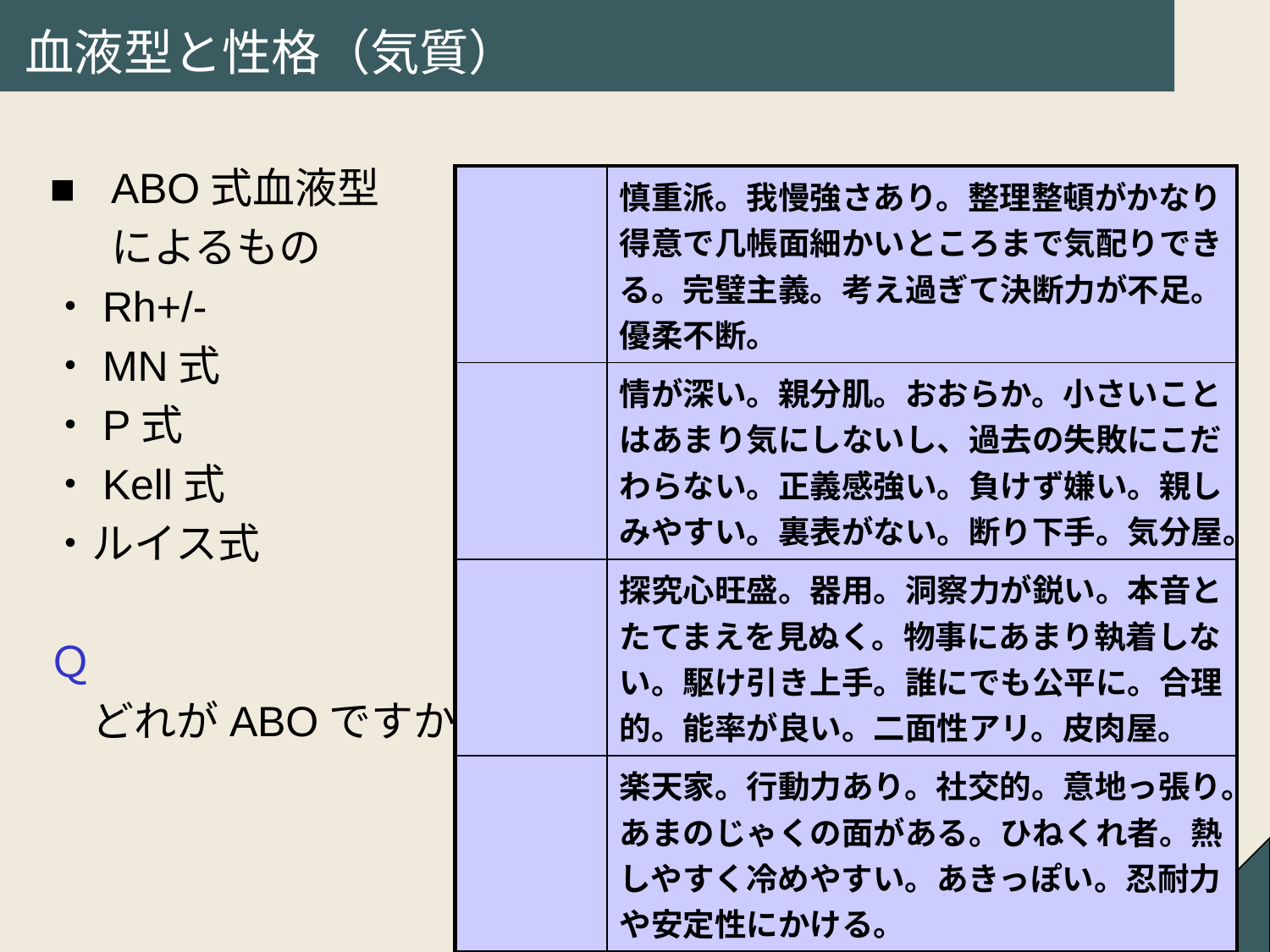

# 血液型と性格（気質）
■	ABO式血液型
	によるもの
・Rh+/-
・MN式
・P式
・Kell式
・ルイス式

Ｑ
　どれがABOですか
|  | 慎重派。我慢強さあり。整理整頓がかなり得意で几帳面細かいところまで気配りできる。完璧主義。考え過ぎて決断力が不足。優柔不断。 |
| --- | --- |
|  | 情が深い。親分肌。おおらか。小さいことはあまり気にしないし、過去の失敗にこだわらない。正義感強い。負けず嫌い。親しみやすい。裏表がない。断り下手。気分屋。 |
|  | 探究心旺盛。器用。洞察力が鋭い。本音とたてまえを見ぬく。物事にあまり執着しない。駆け引き上手。誰にでも公平に。合理的。能率が良い。二面性アリ。皮肉屋。 |
|  | 楽天家。行動力あり。社交的。意地っ張り。あまのじゃくの面がある。ひねくれ者。熱しやすく冷めやすい。あきっぽい。忍耐力や安定性にかける。 |